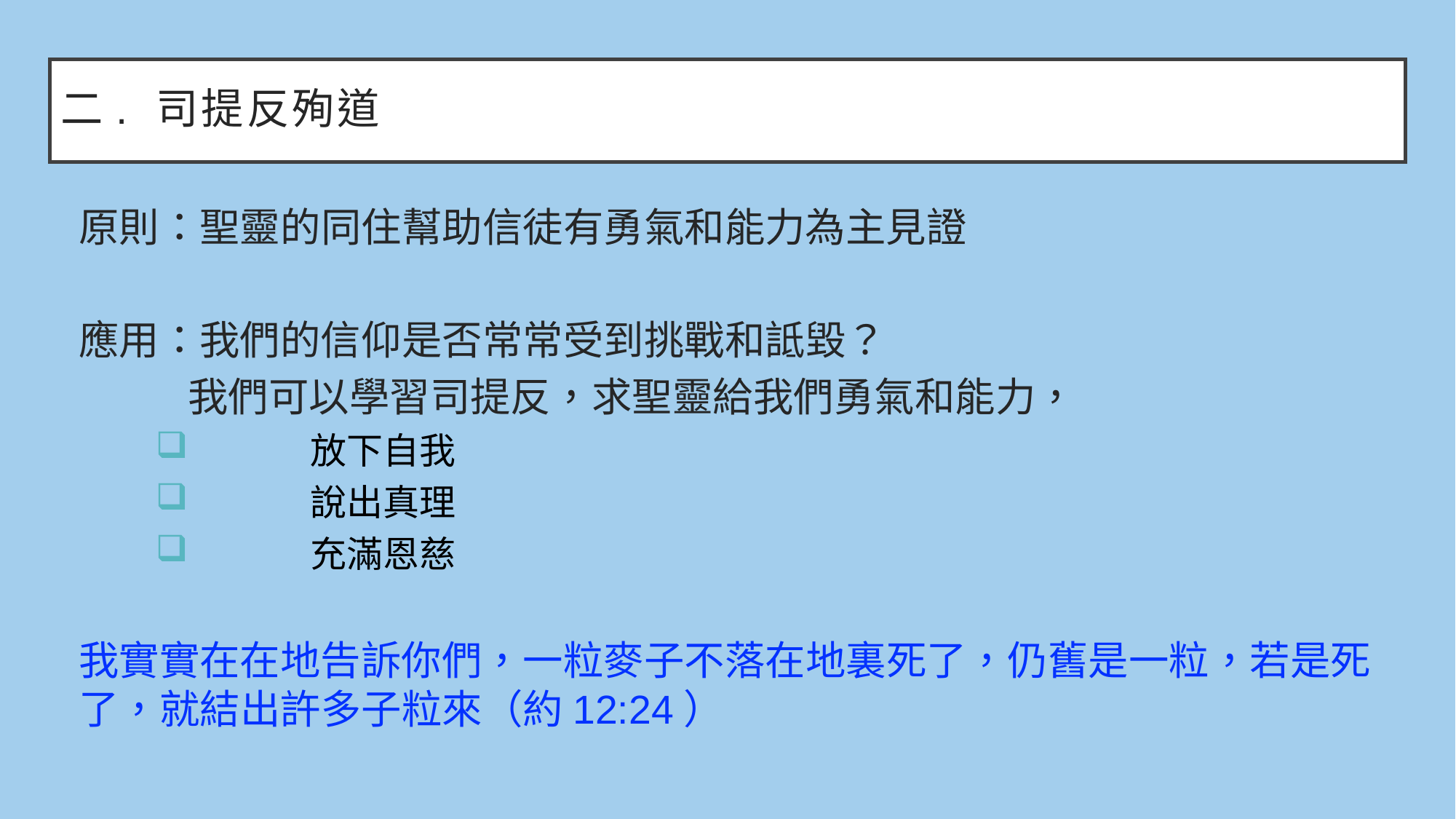

# 二. 司提反殉道
原則：聖靈的同住幫助信徒有勇氣和能力為主見證

應用：我們的信仰是否常常受到挑戰和詆毀？
	我們可以學習司提反，求聖靈給我們勇氣和能力，
	放下自我
	說出真理
	充滿恩慈

我實實在在地告訴你們，一粒麥子不落在地裏死了，仍舊是一粒，若是死了，就結出許多子粒來（約12:24）